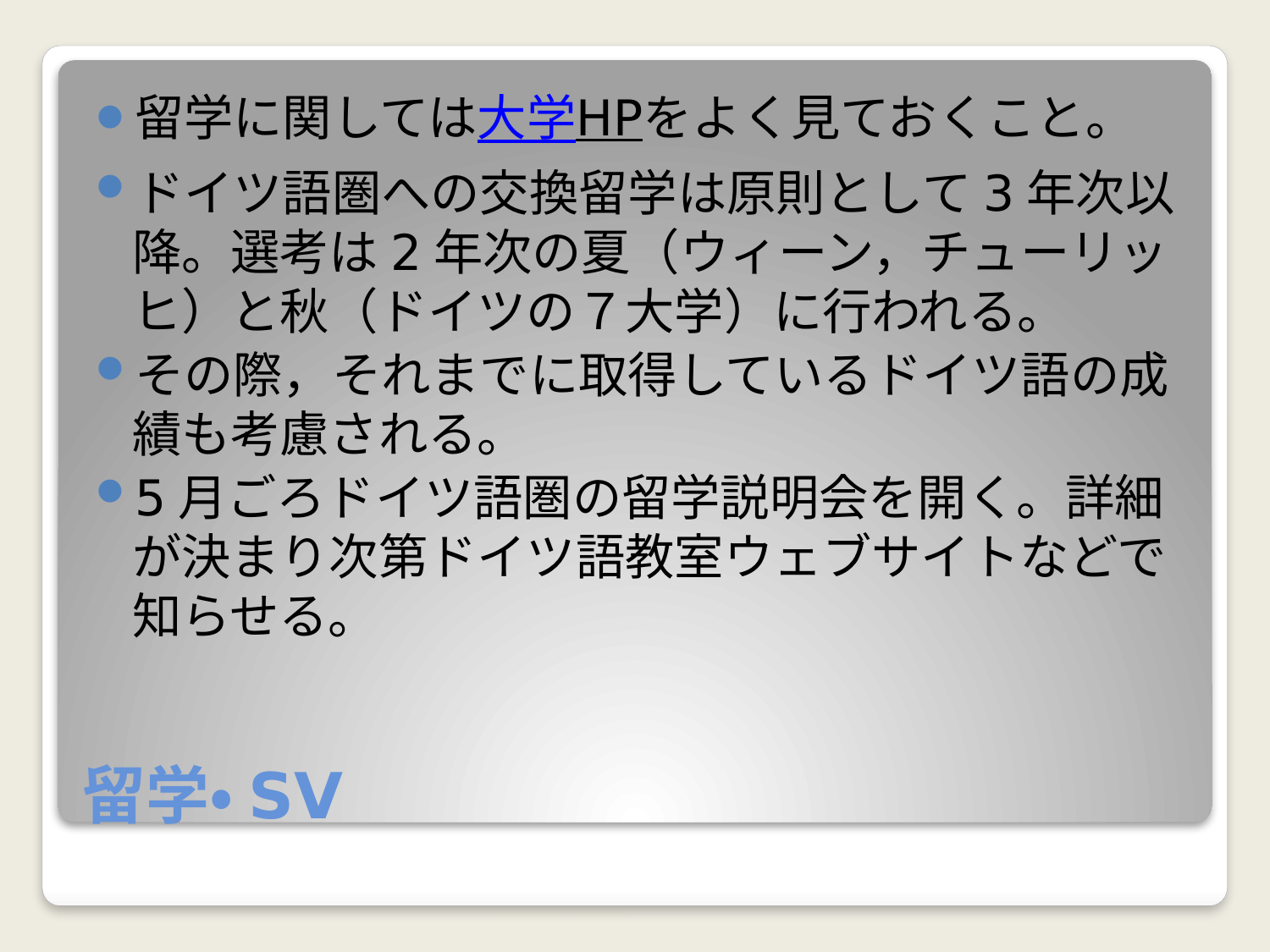

留学に関しては大学HPをよく見ておくこと。
ドイツ語圏への交換留学は原則として3年次以降。選考は2年次の夏（ウィーン，チューリッヒ）と秋（ドイツの７大学）に行われる。
その際，それまでに取得しているドイツ語の成績も考慮される。
5月ごろドイツ語圏の留学説明会を開く。詳細が決まり次第ドイツ語教室ウェブサイトなどで知らせる。
# 留学・SV